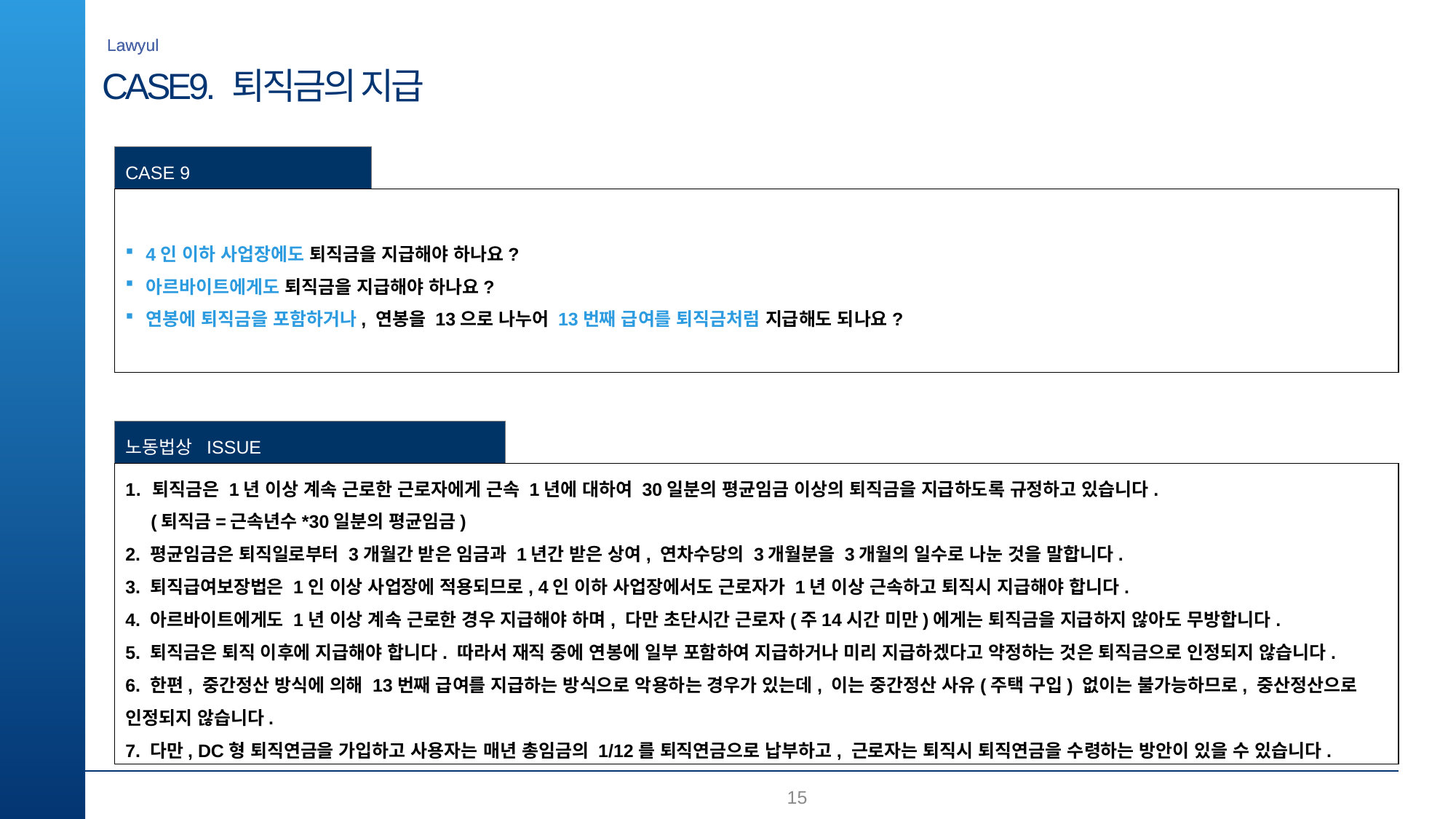

Lawyul
CASE9. 퇴직금의 지급
CASE 9
4인 이하 사업장에도 퇴직금을 지급해야 하나요?
아르바이트에게도 퇴직금을 지급해야 하나요?
연봉에 퇴직금을 포함하거나, 연봉을 13으로 나누어 13번째 급여를 퇴직금처럼 지급해도 되나요?
노동법상  ISSUE
퇴직금은 1년 이상 계속 근로한 근로자에게 근속 1년에 대하여 30일분의 평균임금 이상의 퇴직금을 지급하도록 규정하고 있습니다.
     (퇴직금=근속년수*30일분의 평균임금)
2. 평균임금은 퇴직일로부터 3개월간 받은 임금과 1년간 받은 상여, 연차수당의 3개월분을 3개월의 일수로 나눈 것을 말합니다.
3. 퇴직급여보장법은 1인 이상 사업장에 적용되므로, 4인 이하 사업장에서도 근로자가 1년 이상 근속하고 퇴직시 지급해야 합니다.
4. 아르바이트에게도 1년 이상 계속 근로한 경우 지급해야 하며, 다만 초단시간 근로자(주14시간 미만)에게는 퇴직금을 지급하지 않아도 무방합니다.
5. 퇴직금은 퇴직 이후에 지급해야 합니다. 따라서 재직 중에 연봉에 일부 포함하여 지급하거나 미리 지급하겠다고 약정하는 것은 퇴직금으로 인정되지 않습니다.
6. 한편, 중간정산 방식에 의해 13번째 급여를 지급하는 방식으로 악용하는 경우가 있는데, 이는 중간정산 사유(주택 구입) 없이는 불가능하므로, 중산정산으로 인정되지 않습니다.
7. 다만, DC형 퇴직연금을 가입하고 사용자는 매년 총임금의 1/12를 퇴직연금으로 납부하고, 근로자는 퇴직시 퇴직연금을 수령하는 방안이 있을 수 있습니다.